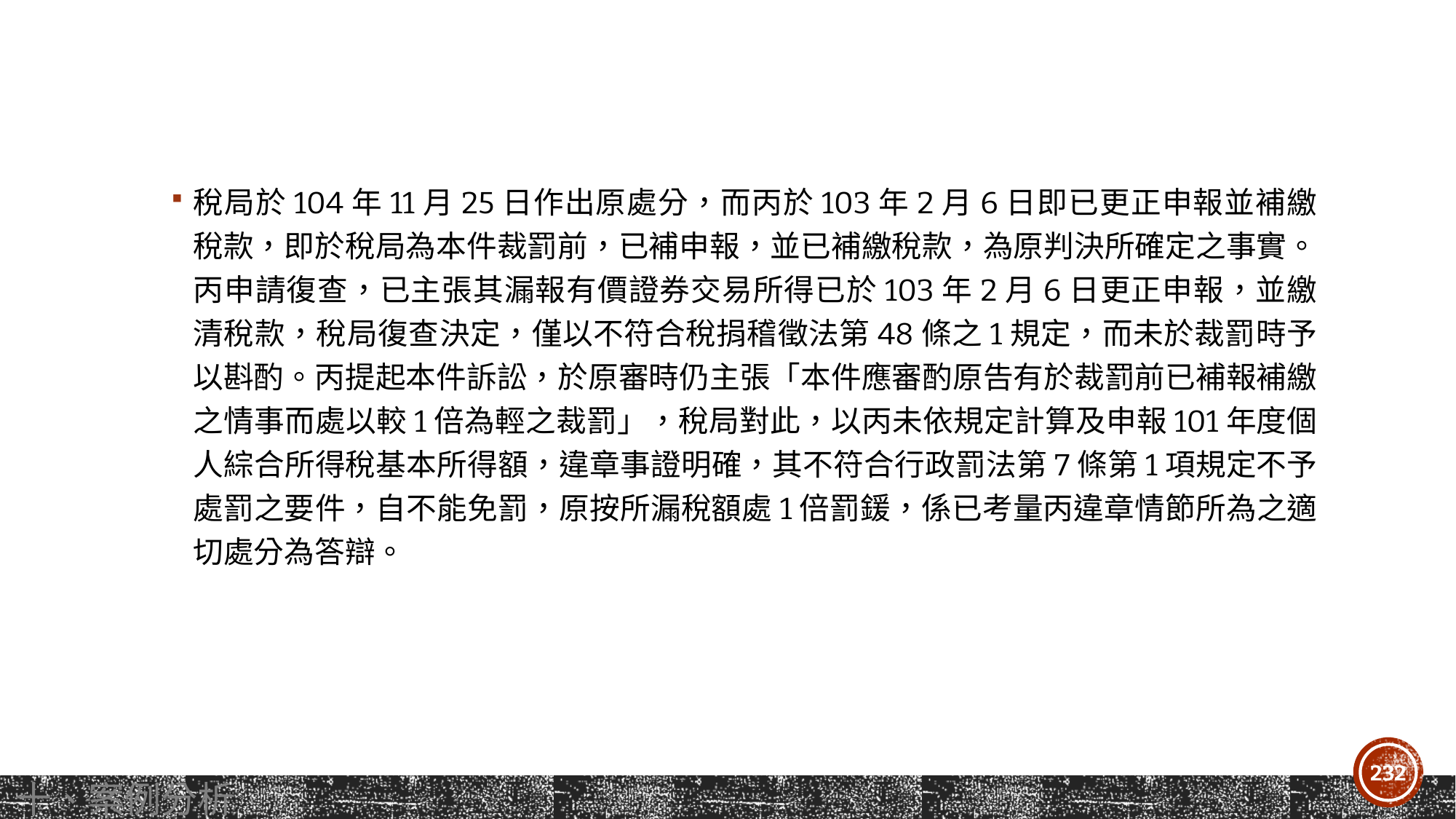

#
稅局於104年11月25日作出原處分，而丙於103年2月6日即已更正申報並補繳稅款，即於稅局為本件裁罰前，已補申報，並已補繳稅款，為原判決所確定之事實。丙申請復查，已主張其漏報有價證券交易所得已於103年2月6日更正申報，並繳清稅款，稅局復查決定，僅以不符合稅捐稽徵法第48條之1規定，而未於裁罰時予以斟酌。丙提起本件訴訟，於原審時仍主張「本件應審酌原告有於裁罰前已補報補繳之情事而處以較1倍為輕之裁罰」，稅局對此，以丙未依規定計算及申報101年度個人綜合所得稅基本所得額，違章事證明確，其不符合行政罰法第7條第1項規定不予處罰之要件，自不能免罰，原按所漏稅額處1倍罰鍰，係已考量丙違章情節所為之適切處分為答辯。
232